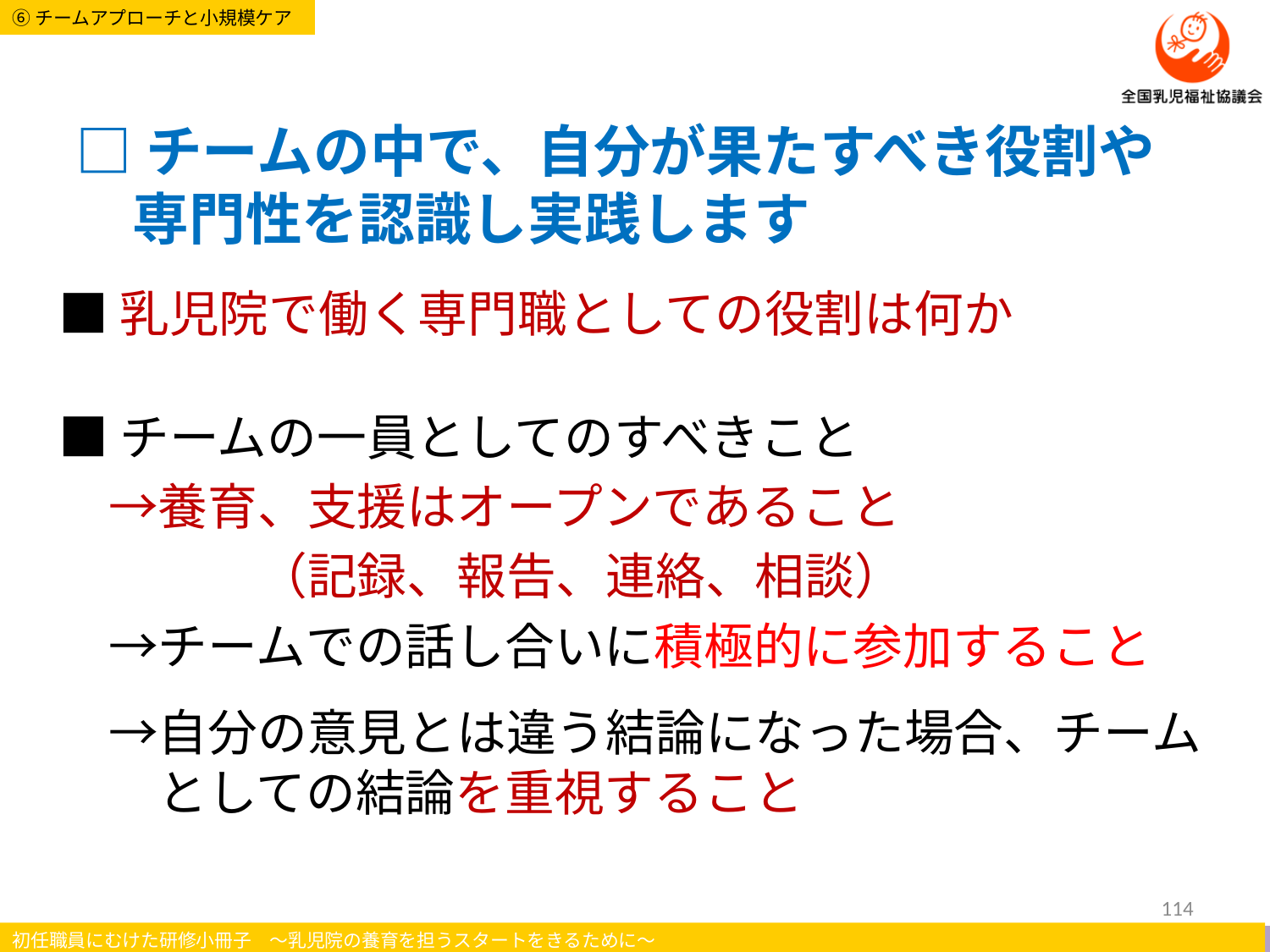

# □チームの中で、自分が果たすべき役割や 　専門性を認識し実践します
■乳児院で働く専門職としての役割は何か

■チームの一員としてのすべきこと
　→養育、支援はオープンであること
　　　　（記録、報告、連絡、相談）
　→チームでの話し合いに積極的に参加すること

　→自分の意見とは違う結論になった場合、チーム
　　としての結論を重視すること

114